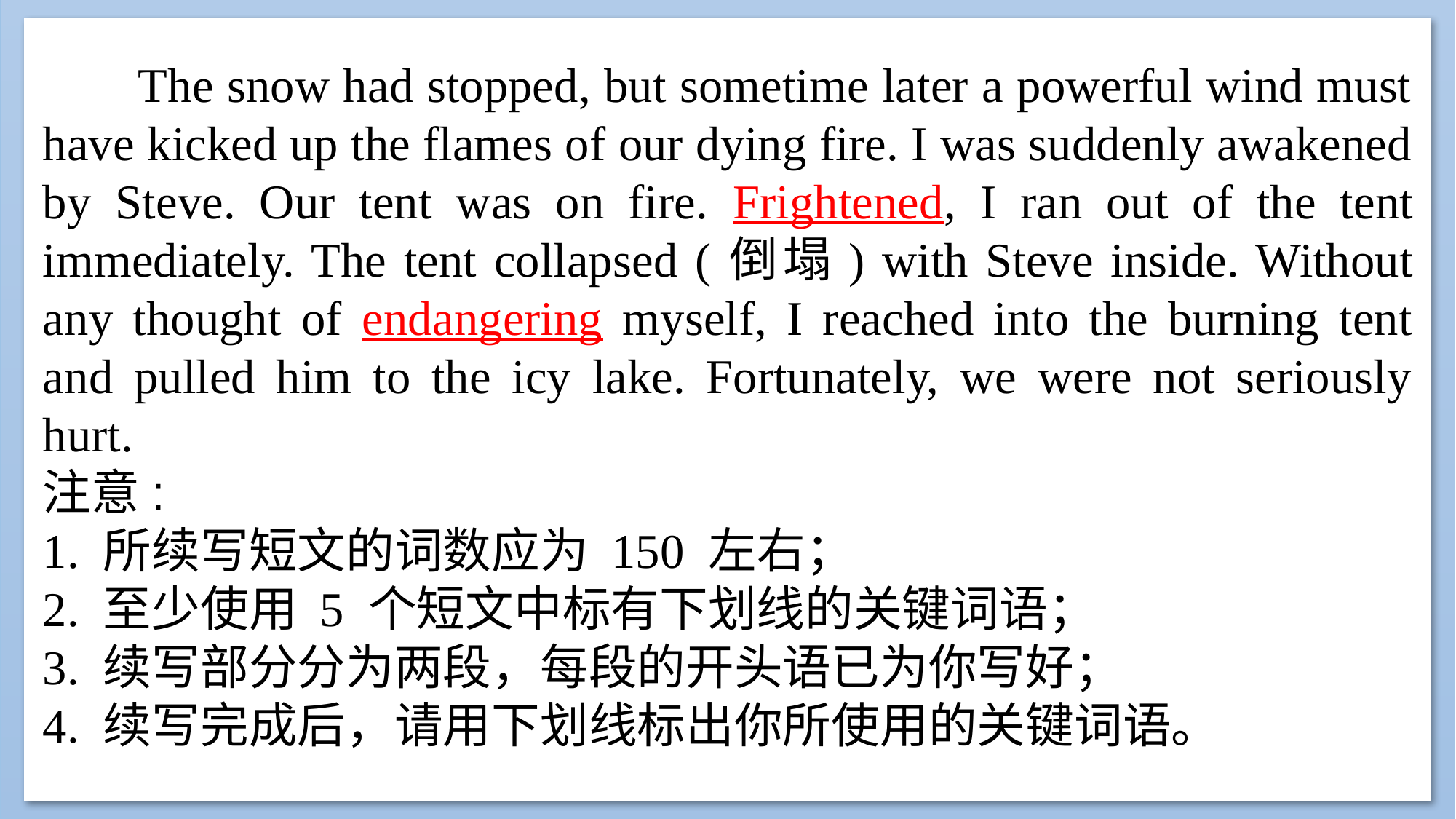

The snow had stopped, but sometime later a powerful wind must have kicked up the flames of our dying fire. I was suddenly awakened by Steve. Our tent was on fire. Frightened, I ran out of the tent immediately. The tent collapsed (倒塌) with Steve inside. Without any thought of endangering myself, I reached into the burning tent and pulled him to the icy lake. Fortunately, we were not seriously hurt.
注意:
1. 所续写短文的词数应为 150 左右；
2. 至少使用 5 个短文中标有下划线的关键词语；
3. 续写部分分为两段，每段的开头语已为你写好；
4. 续写完成后，请用下划线标出你所使用的关键词语。